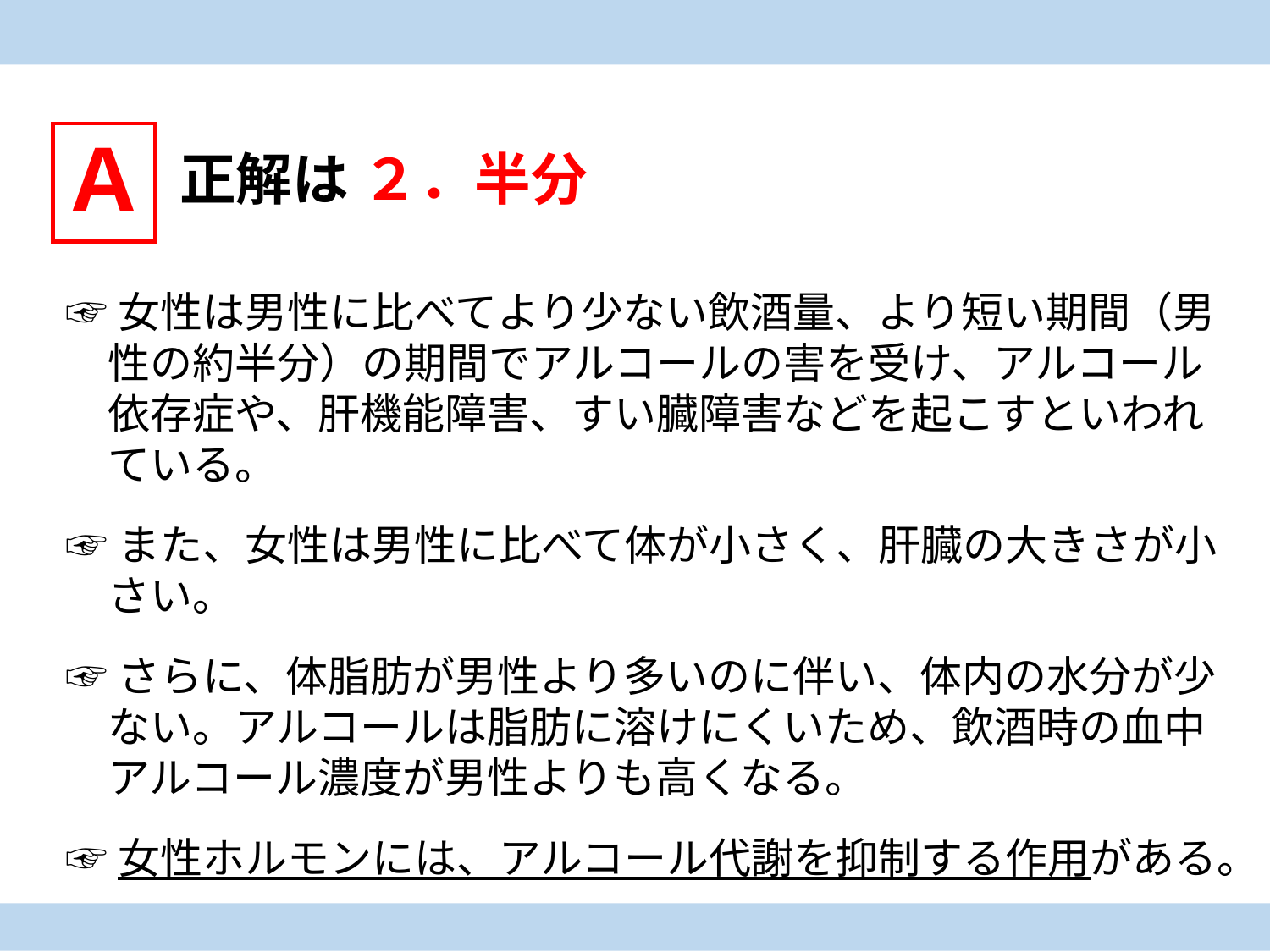

Ａ

正解は ２．半分
☞女性は男性に比べてより少ない飲酒量、より短い期間（男
　性の約半分）の期間でアルコールの害を受け、アルコール
　依存症や、肝機能障害、すい臓障害などを起こすといわれ
　ている。

☞また、女性は男性に比べて体が小さく、肝臓の大きさが小
　さい。

☞さらに、体脂肪が男性より多いのに伴い、体内の水分が少
　ない。アルコールは脂肪に溶けにくいため、飲酒時の血中
　アルコール濃度が男性よりも高くなる。

☞女性ホルモンには、アルコール代謝を抑制する作用がある。